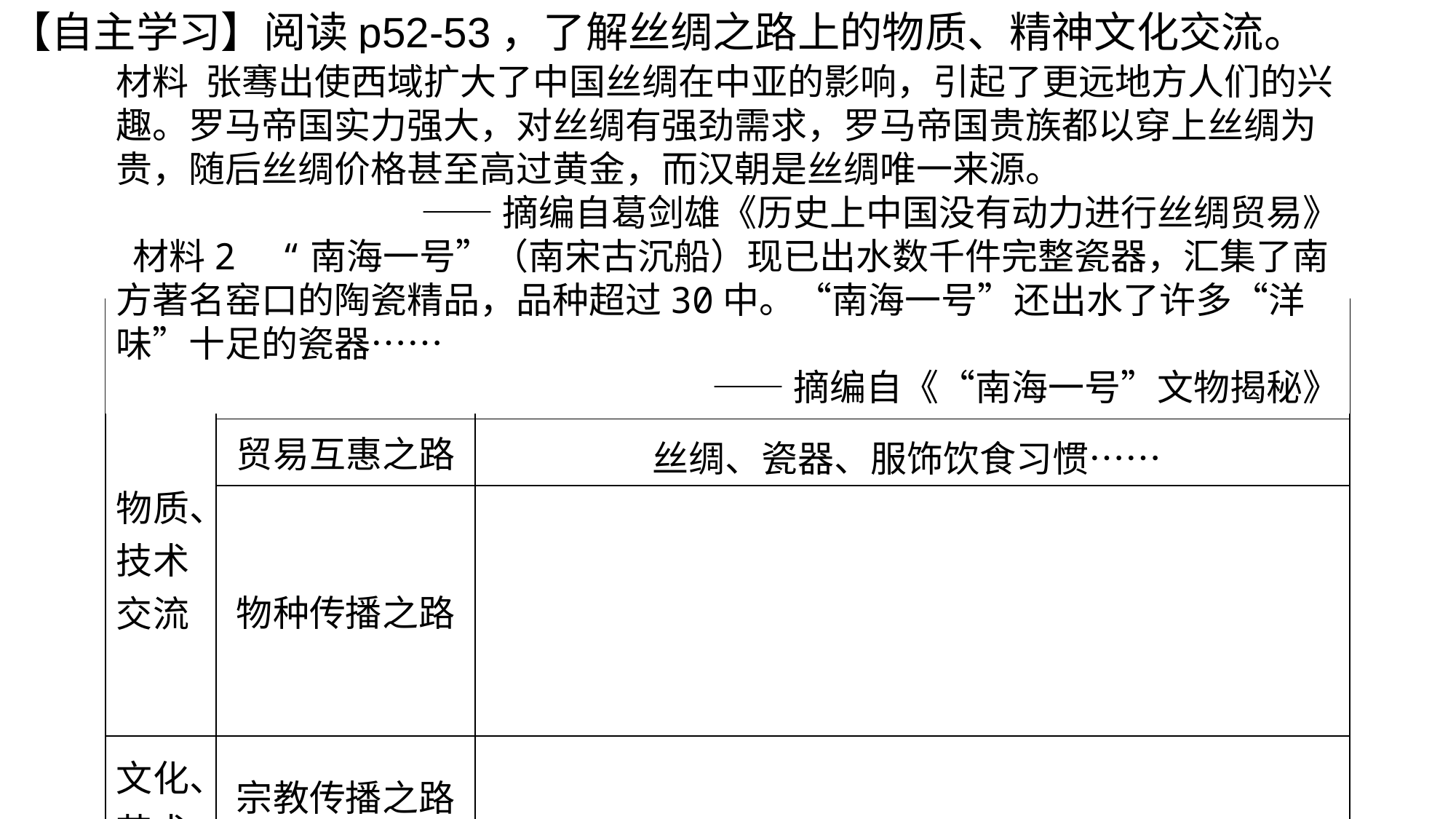

【自主学习】阅读p52-53，了解丝绸之路上的物质、精神文化交流。
材料  张骞出使西域扩大了中国丝绸在中亚的影响，引起了更远地方人们的兴趣。罗马帝国实力强大，对丝绸有强劲需求，罗马帝国贵族都以穿上丝绸为贵，随后丝绸价格甚至高过黄金，而汉朝是丝绸唯一来源。
——摘编自葛剑雄《历史上中国没有动力进行丝绸贸易》
 材料2  “南海一号”（南宋古沉船）现已出水数千件完整瓷器，汇集了南方著名窑口的陶瓷精品，品种超过30中。“南海一号”还出水了许多“洋味”十足的瓷器……
——摘编自《“南海一号”文物揭秘》
| 物质、技术交流 | 技术交流之路 |  |
| --- | --- | --- |
|  | 贸易互惠之路 |  |
|  | 物种传播之路 |  |
| 文化、艺术交流 | 宗教传播之路 |  |
|  | 艺术融汇之路 |  |
丝绸、瓷器、服饰饮食习惯……